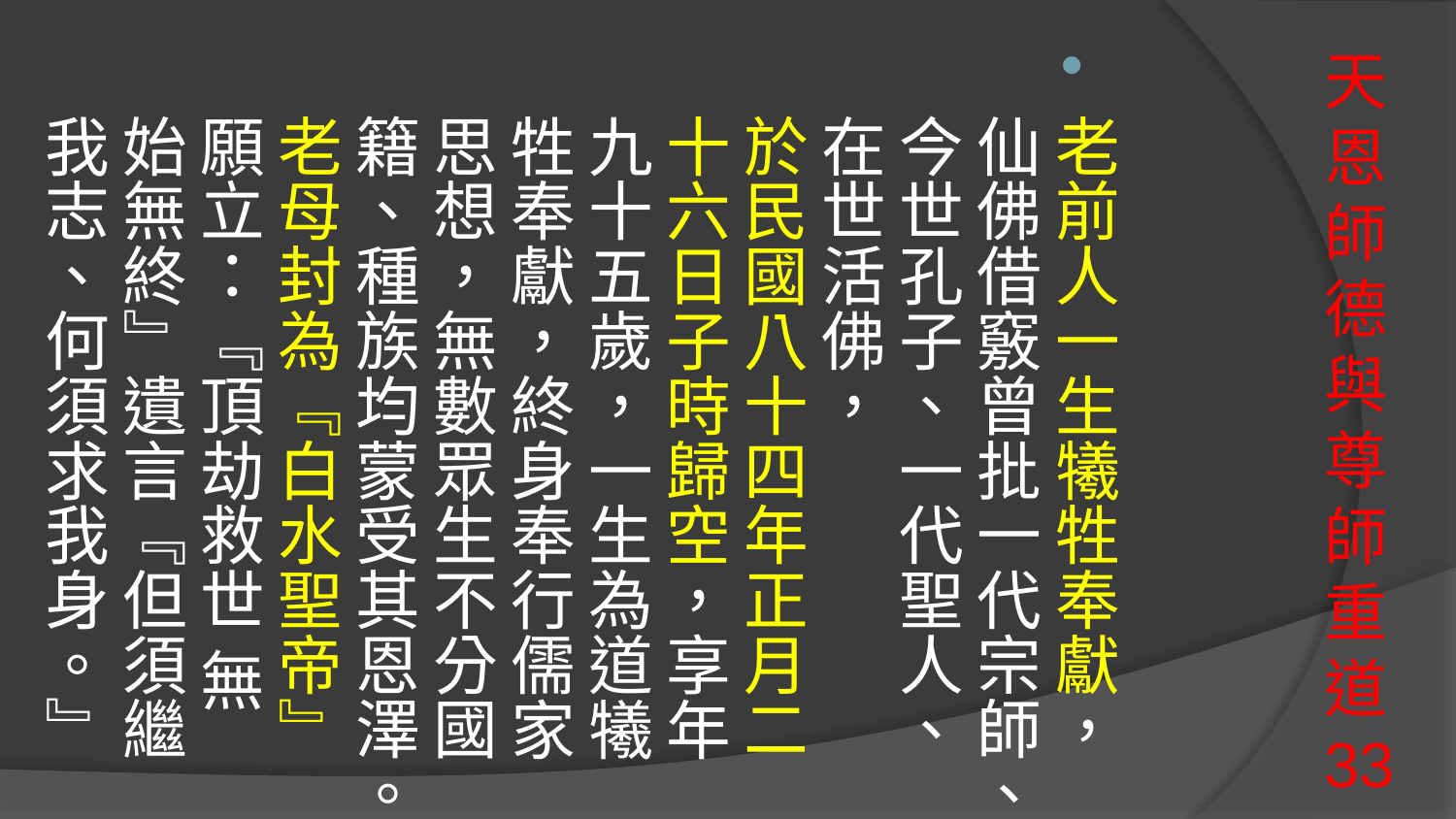

# 天恩師德與尊師重道 33
老前人一生犧牲奉獻，仙佛借竅曾批一代宗師、今世孔子、一代聖人、在世活佛，
於民國八十四年正月二十六日子時歸空，享年九十五歲，一生為道犧牲奉獻，終身奉行儒家思想，無數眾生不分國籍、種族均蒙受其恩澤。老母封為『白水聖帝』
願立：『頂劫救世 無始無終』遺言『但須繼我志、何須求我身。』